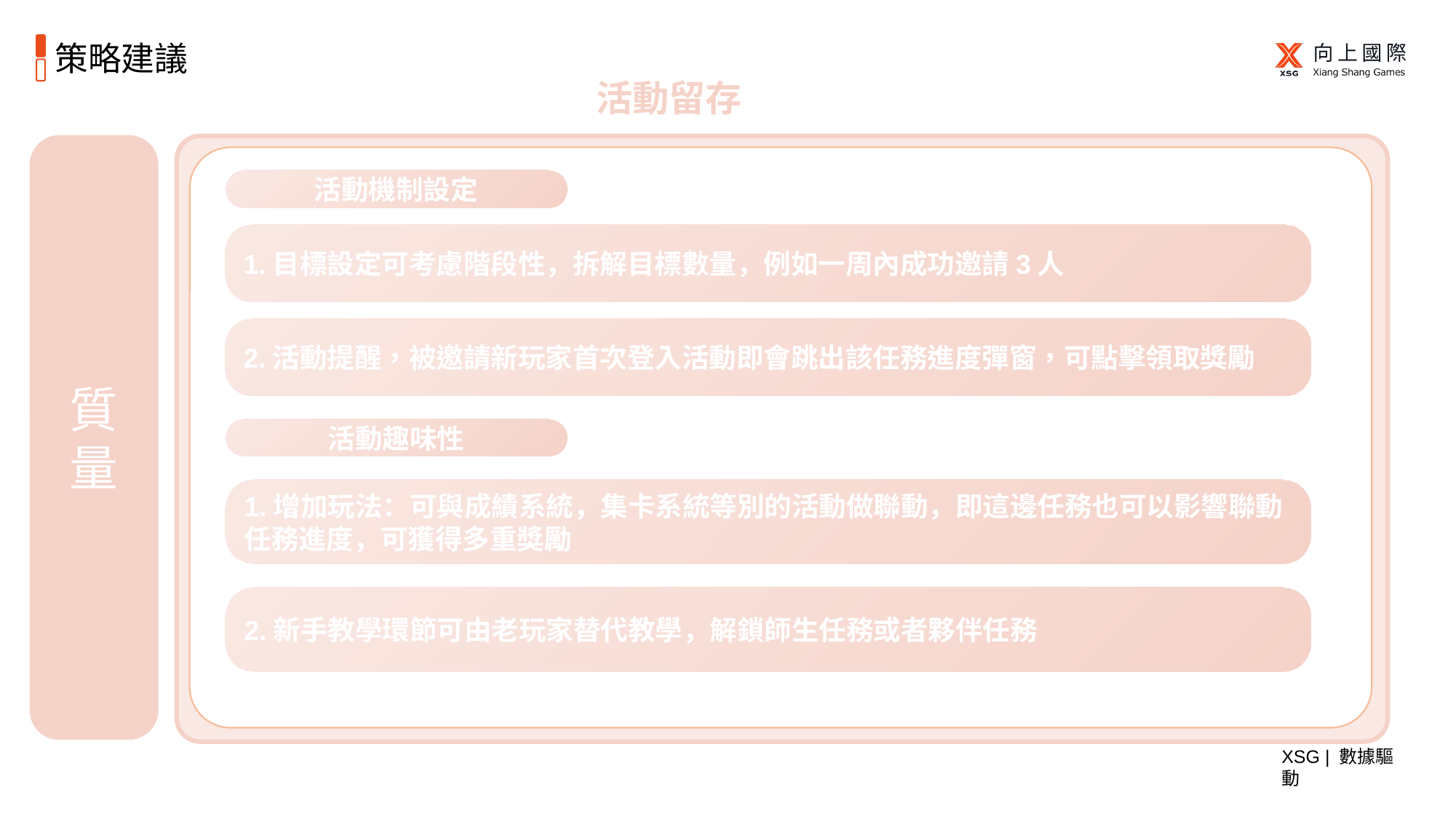

# 策略建議
活動留存
質量

&活動玩法
活動機制設定
1.目標設定可考慮階段性，拆解目標數量，例如一周內成功邀請3人
2.活動提醒，被邀請新玩家首次登入活動即會跳出該任務進度彈窗，可點擊領取獎勵
活動趣味性
1.增加玩法：可與成績系統，集卡系統等別的活動做聯動，即這邊任務也可以影響聯動任務進度，可獲得多重獎勵
2.新手教學環節可由老玩家替代教學，解鎖師生任務或者夥伴任務